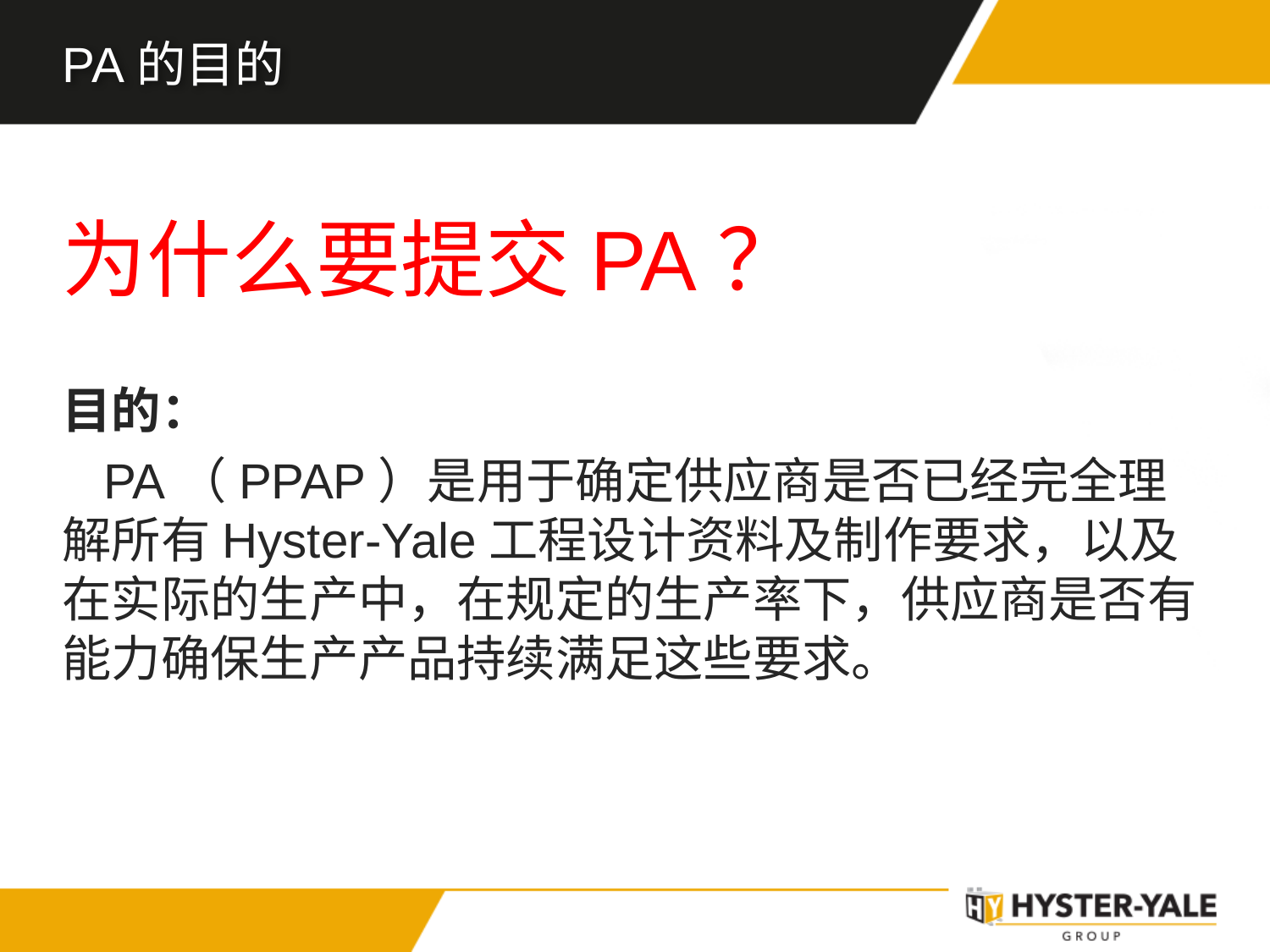

# PA的目的
为什么要提交PA？

目的：
   PA（PPAP）是用于确定供应商是否已经完全理解所有Hyster-Yale工程设计资料及制作要求，以及在实际的生产中，在规定的生产率下，供应商是否有能力确保生产产品持续满足这些要求。